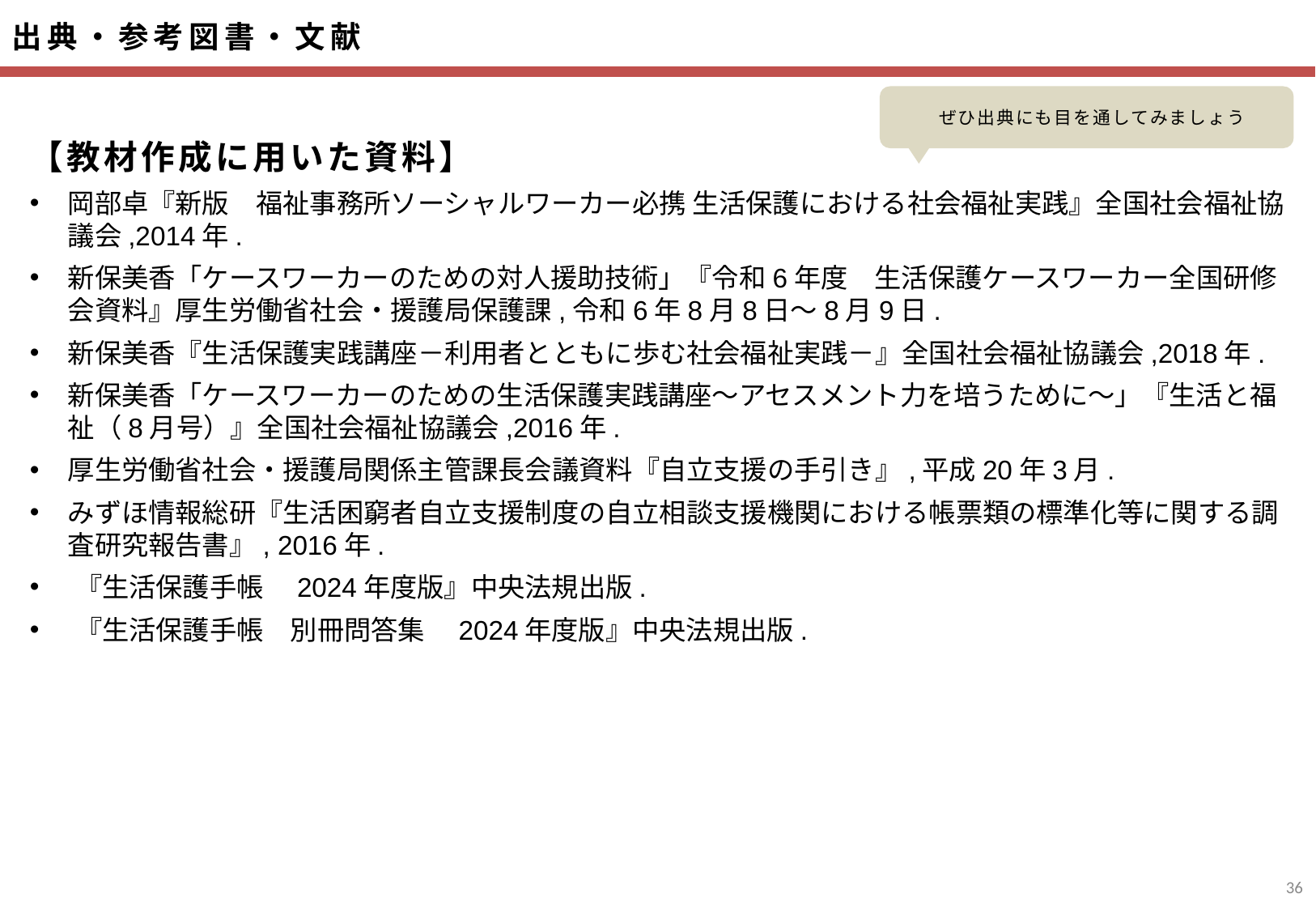

【教材作成に用いた資料】
岡部卓『新版　福祉事務所ソーシャルワーカー必携 生活保護における社会福祉実践』全国社会福祉協議会,2014年.
新保美香「ケースワーカーのための対人援助技術」『令和6年度　生活保護ケースワーカー全国研修会資料』厚生労働省社会・援護局保護課,令和6年8月8日～8月9日.
新保美香『生活保護実践講座－利用者とともに歩む社会福祉実践－』全国社会福祉協議会,2018年.
新保美香「ケースワーカーのための生活保護実践講座～アセスメント力を培うために～」『生活と福祉（8月号）』全国社会福祉協議会,2016年.
厚生労働省社会・援護局関係主管課長会議資料『自立支援の手引き』,平成20年3月.
みずほ情報総研『生活困窮者自立支援制度の自立相談支援機関における帳票類の標準化等に関する調査研究報告書』, 2016年.
『生活保護手帳　2024年度版』中央法規出版.
『生活保護手帳　別冊問答集　2024年度版』中央法規出版.
36